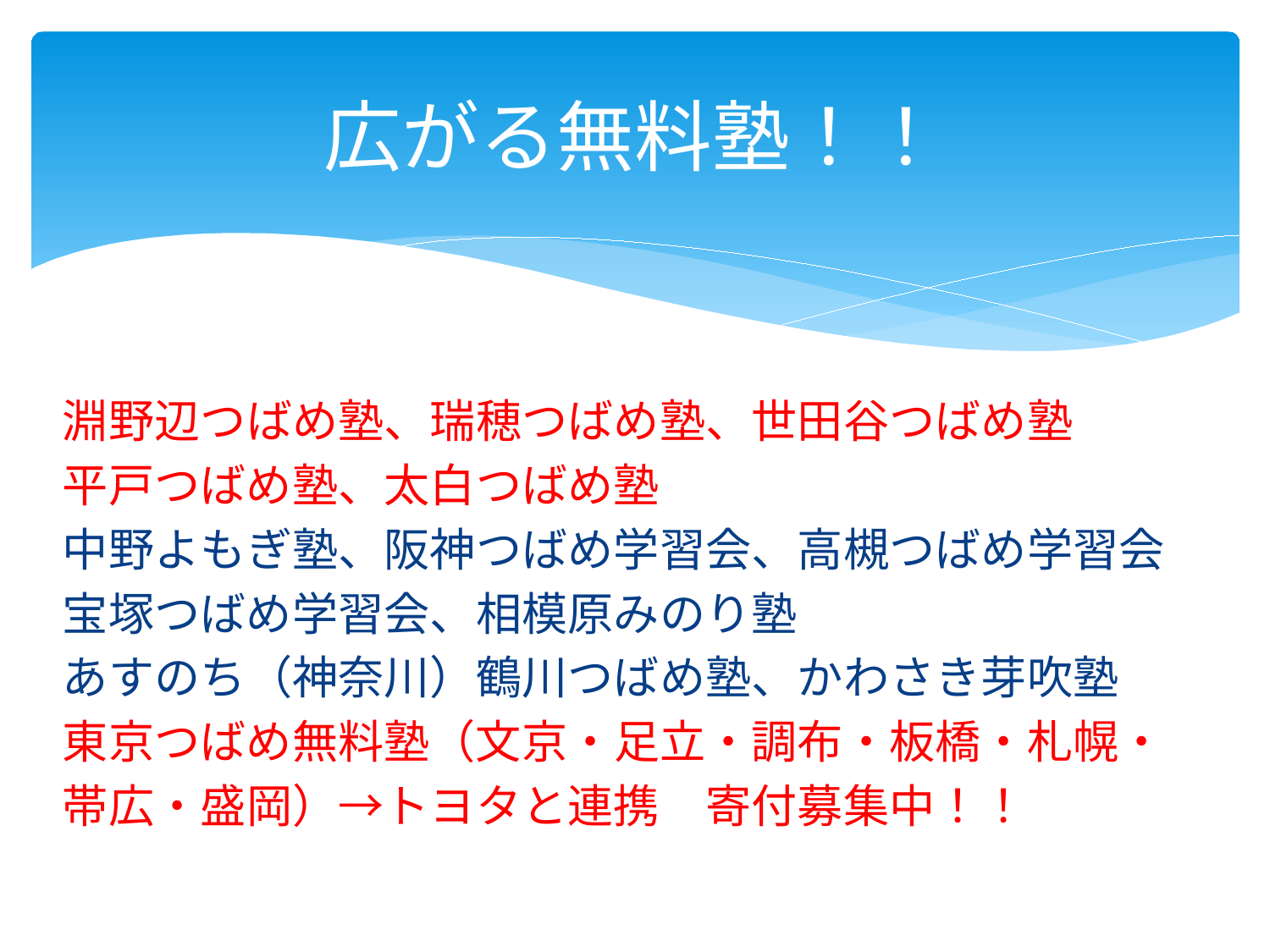

# 広がる無料塾！！
淵野辺つばめ塾、瑞穂つばめ塾、世田谷つばめ塾
平戸つばめ塾、太白つばめ塾
中野よもぎ塾、阪神つばめ学習会、高槻つばめ学習会
宝塚つばめ学習会、相模原みのり塾
あすのち（神奈川）鶴川つばめ塾、かわさき芽吹塾
東京つばめ無料塾（文京・足立・調布・板橋・札幌・
帯広・盛岡）→トヨタと連携　寄付募集中！！